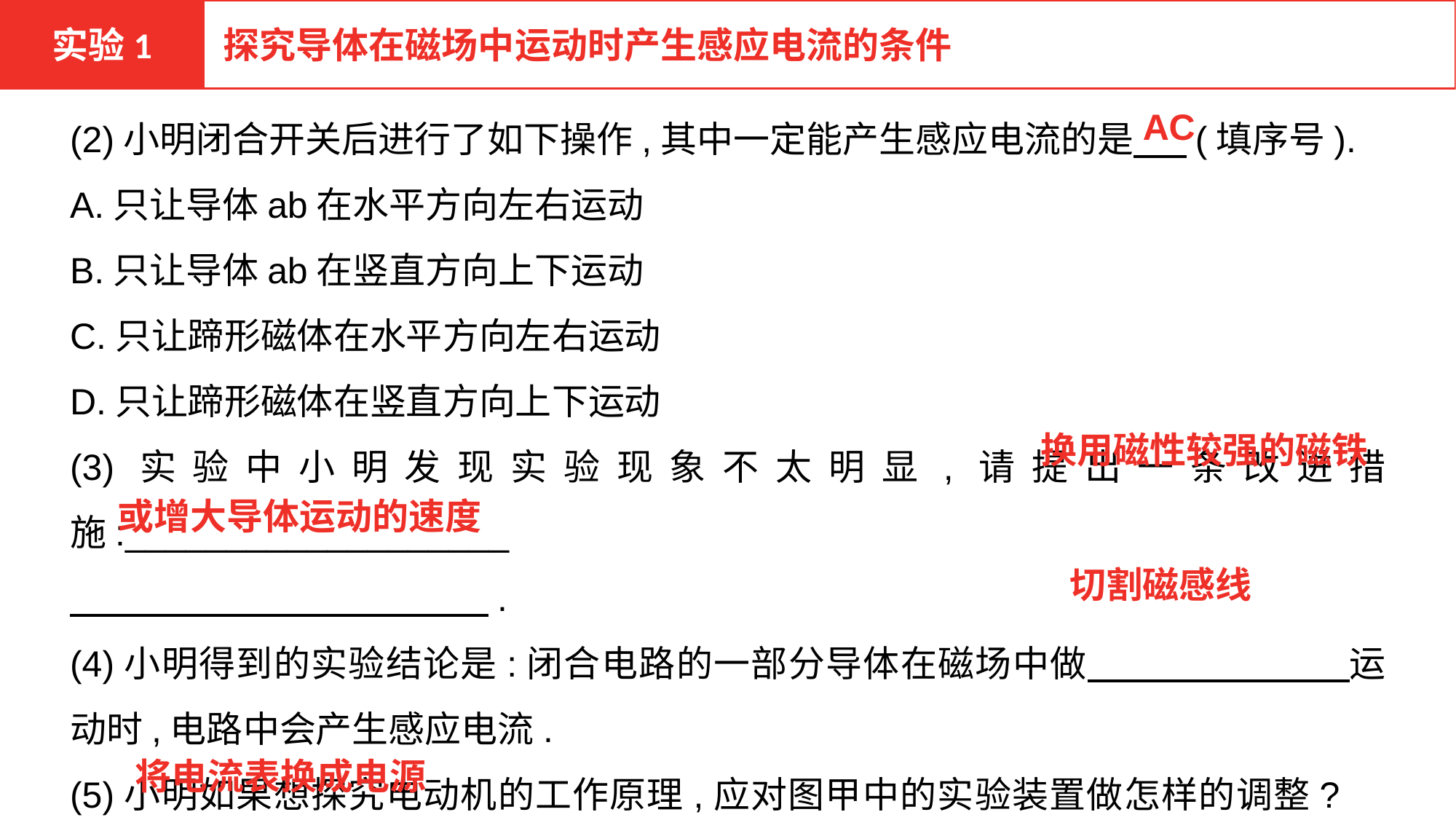

实验1
探究导体在磁场中运动时产生感应电流的条件
(2)小明闭合开关后进行了如下操作,其中一定能产生感应电流的是　  (填序号).
A.只让导体ab在水平方向左右运动
B.只让导体ab在竖直方向上下运动
C.只让蹄形磁体在水平方向左右运动
D.只让蹄形磁体在竖直方向上下运动
(3)实验中小明发现实验现象不太明显,请提出一条改进措施:___________________
　　　　　　　                    .
(4)小明得到的实验结论是:闭合电路的一部分导体在磁场中做　　　　　　　运动时,电路中会产生感应电流.
(5)小明如果想探究电动机的工作原理,应对图甲中的实验装置做怎样的调整?　　　　　　　　　　                                                            .
AC
换用磁性较强的磁铁
或增大导体运动的速度
切割磁感线
将电流表换成电源